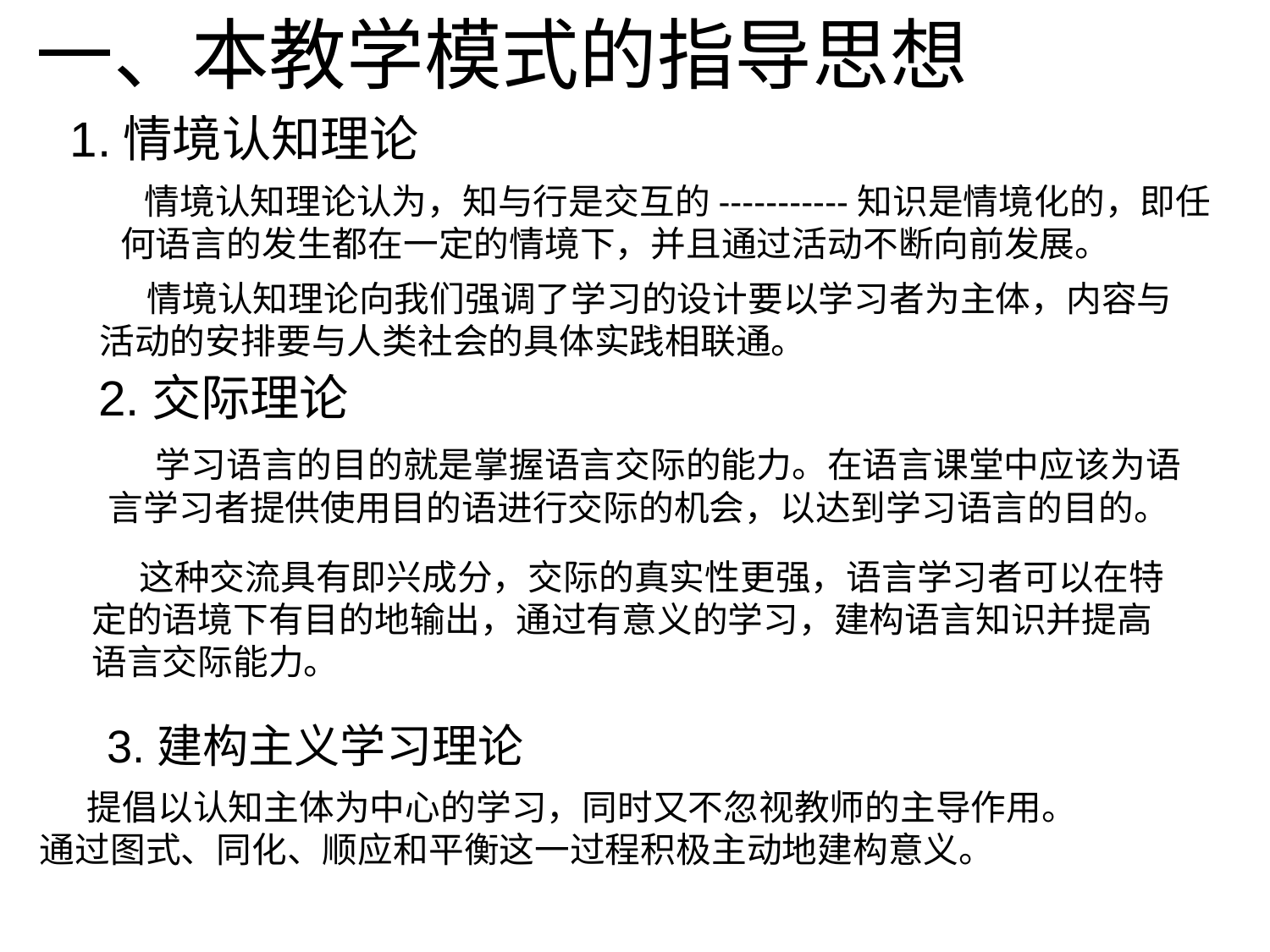

一、本教学模式的指导思想
1.情境认知理论
  情境认知理论认为，知与行是交互的-----------知识是情境化的，即任何语言的发生都在一定的情境下，并且通过活动不断向前发展。
    情境认知理论向我们强调了学习的设计要以学习者为主体，内容与活动的安排要与人类社会的具体实践相联通。
2.交际理论

    学习语言的目的就是掌握语言交际的能力。在语言课堂中应该为语言学习者提供使用目的语进行交际的机会，以达到学习语言的目的。
    这种交流具有即兴成分，交际的真实性更强，语言学习者可以在特定的语境下有目的地输出，通过有意义的学习，建构语言知识并提高语言交际能力。
 3.建构主义学习理论
     提倡以认知主体为中心的学习，同时又不忽视教师的主导作用。
通过图式、同化、顺应和平衡这一过程积极主动地建构意义。